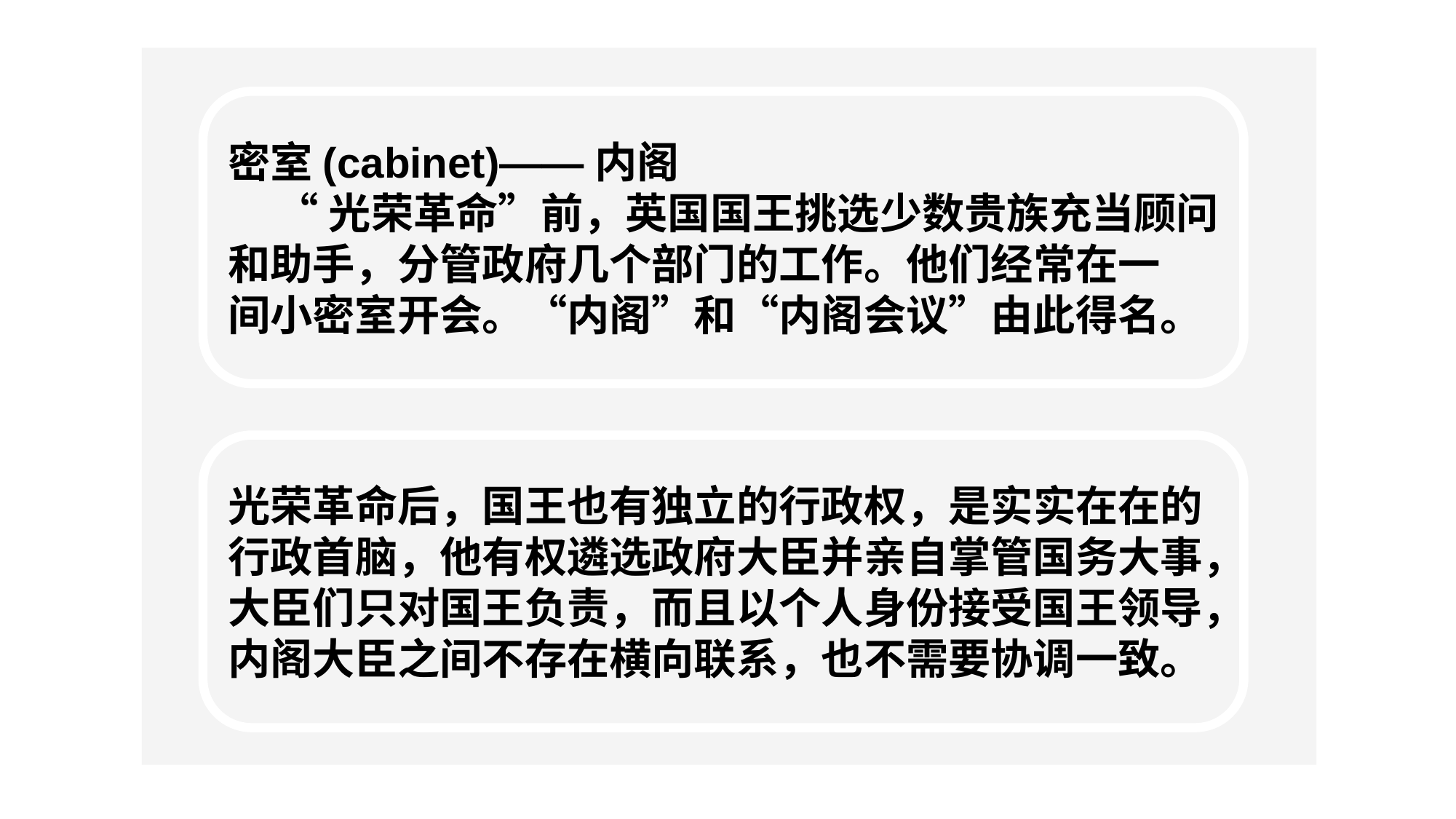

密室(cabinet)——内阁
     “光荣革命”前，英国国王挑选少数贵族充当顾问
和助手，分管政府几个部门的工作。他们经常在一
间小密室开会。“内阁”和“内阁会议”由此得名。
光荣革命后，国王也有独立的行政权，是实实在在的
行政首脑，他有权遴选政府大臣并亲自掌管国务大事，
大臣们只对国王负责，而且以个人身份接受国王领导，
内阁大臣之间不存在横向联系，也不需要协调一致。